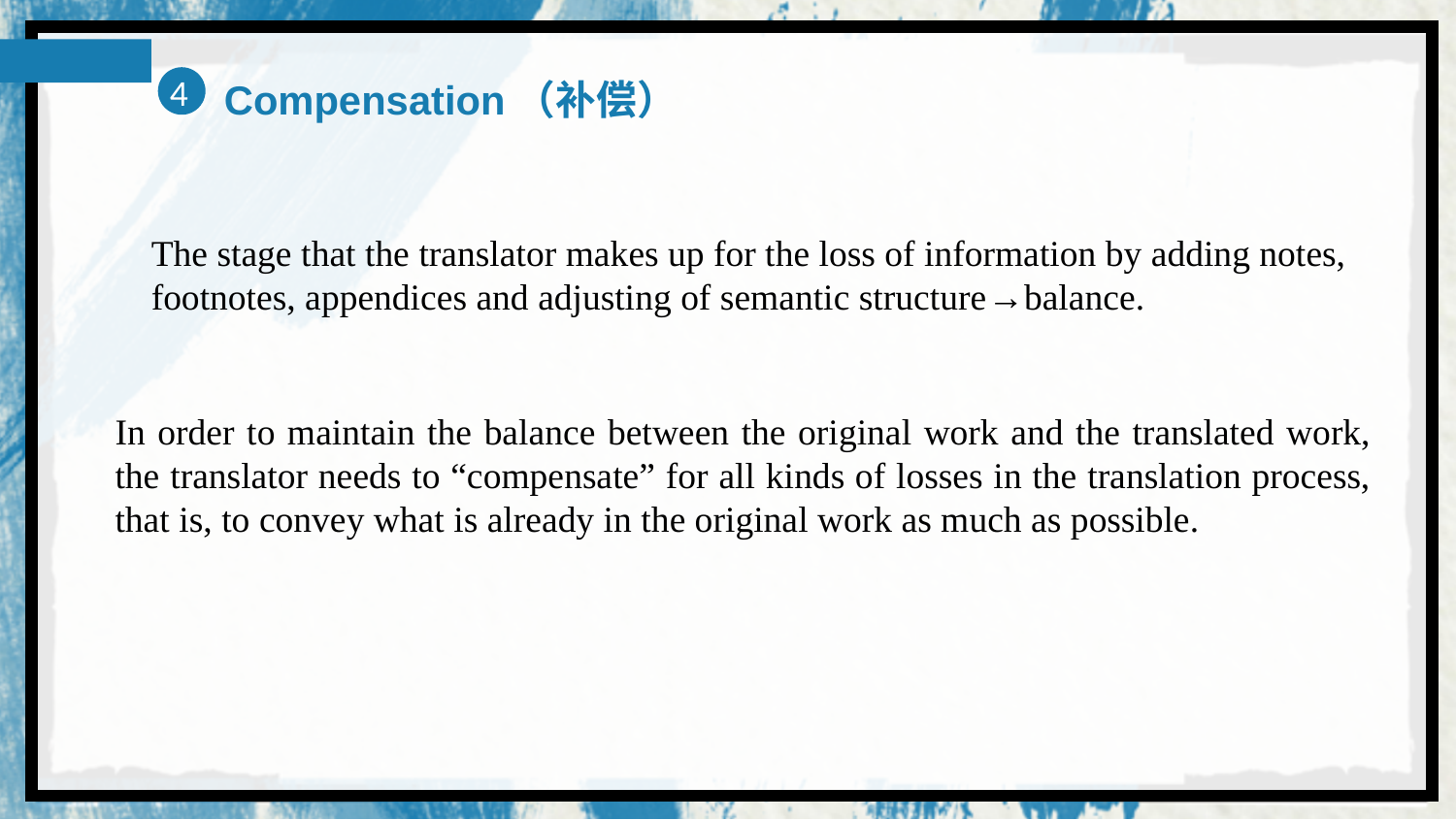

4

Compensation（补偿）
The stage that the translator makes up for the loss of information by adding notes, footnotes, appendices and adjusting of semantic structure→balance.
In order to maintain the balance between the original work and the translated work, the translator needs to “compensate” for all kinds of losses in the translation process, that is, to convey what is already in the original work as much as possible.

0.5 秒延迟符，无
意义，可删除.